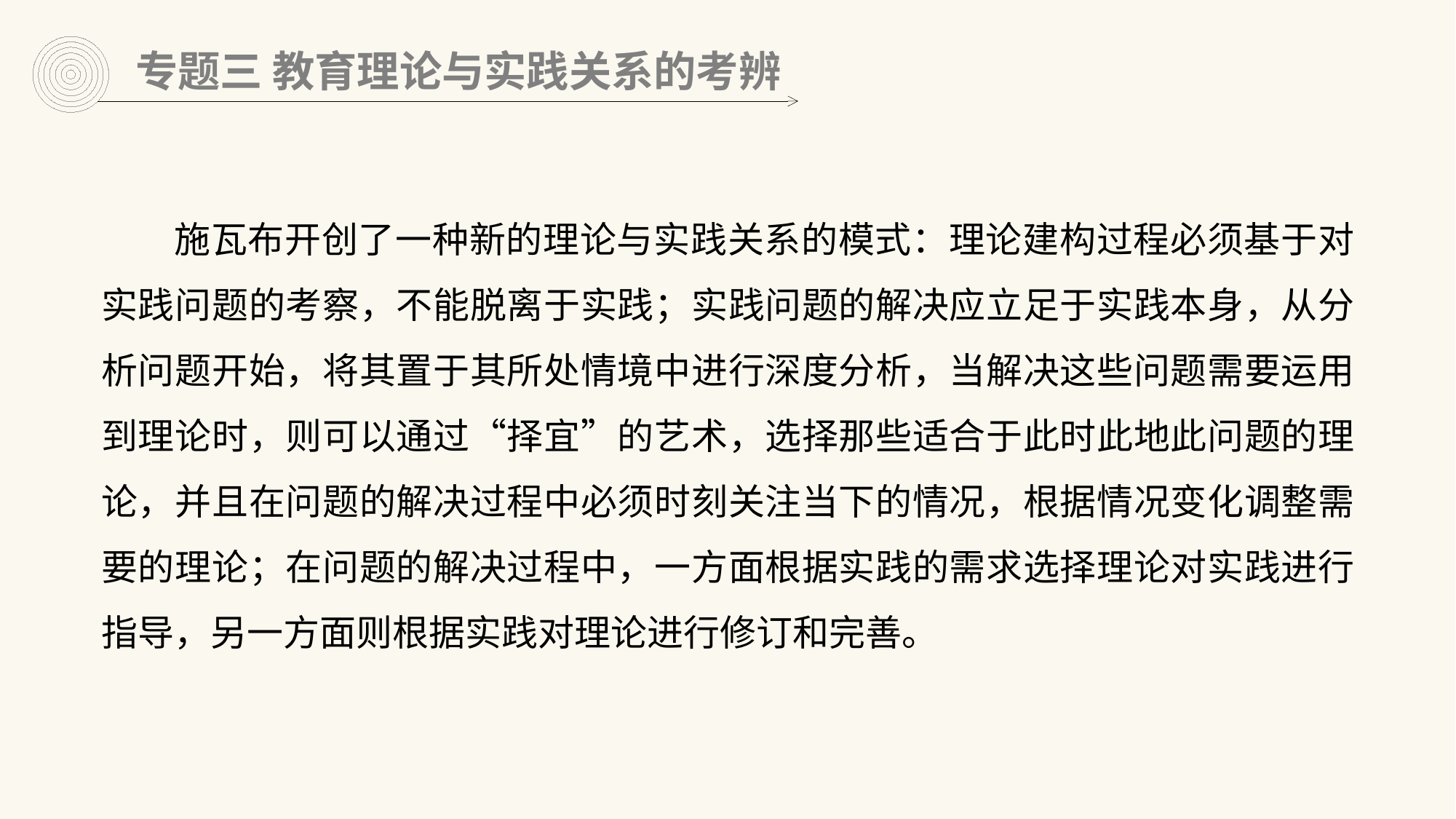

专题三 教育理论与实践关系的考辨
施瓦布开创了一种新的理论与实践关系的模式：理论建构过程必须基于对实践问题的考察，不能脱离于实践；实践问题的解决应立足于实践本身，从分析问题开始，将其置于其所处情境中进行深度分析，当解决这些问题需要运用到理论时，则可以通过“择宜”的艺术，选择那些适合于此时此地此问题的理论，并且在问题的解决过程中必须时刻关注当下的情况，根据情况变化调整需要的理论；在问题的解决过程中，一方面根据实践的需求选择理论对实践进行指导，另一方面则根据实践对理论进行修订和完善。